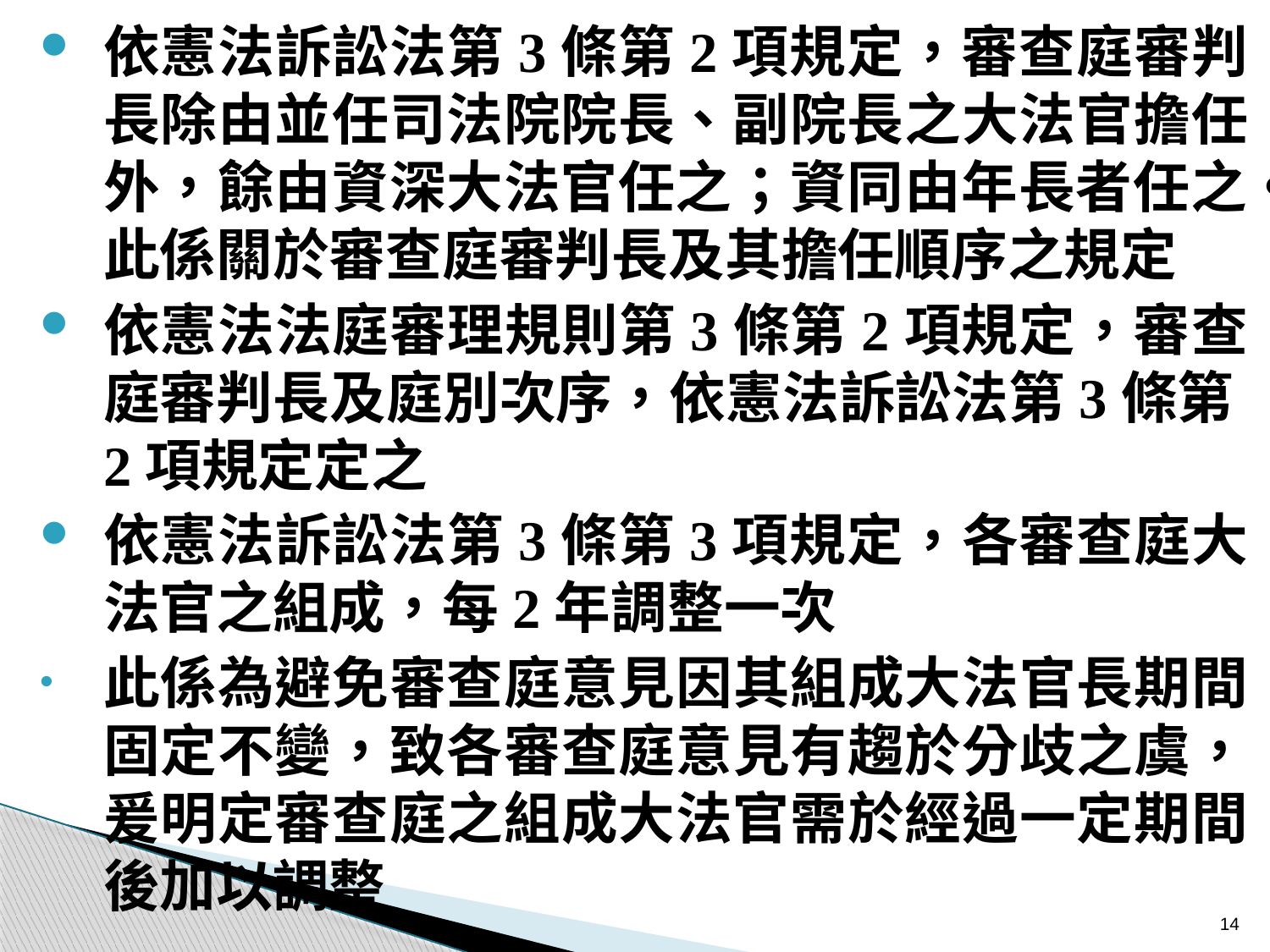

依憲法訴訟法第3條第2項規定，審查庭審判長除由並任司法院院長、副院長之大法官擔任外，餘由資深大法官任之；資同由年長者任之。此係關於審查庭審判長及其擔任順序之規定
依憲法法庭審理規則第3條第2項規定，審查庭審判長及庭別次序，依憲法訴訟法第3條第2項規定定之
依憲法訴訟法第3條第3項規定，各審查庭大法官之組成，每2年調整一次
此係為避免審查庭意見因其組成大法官長期間固定不變，致各審查庭意見有趨於分歧之虞，爰明定審查庭之組成大法官需於經過一定期間後加以調整
14